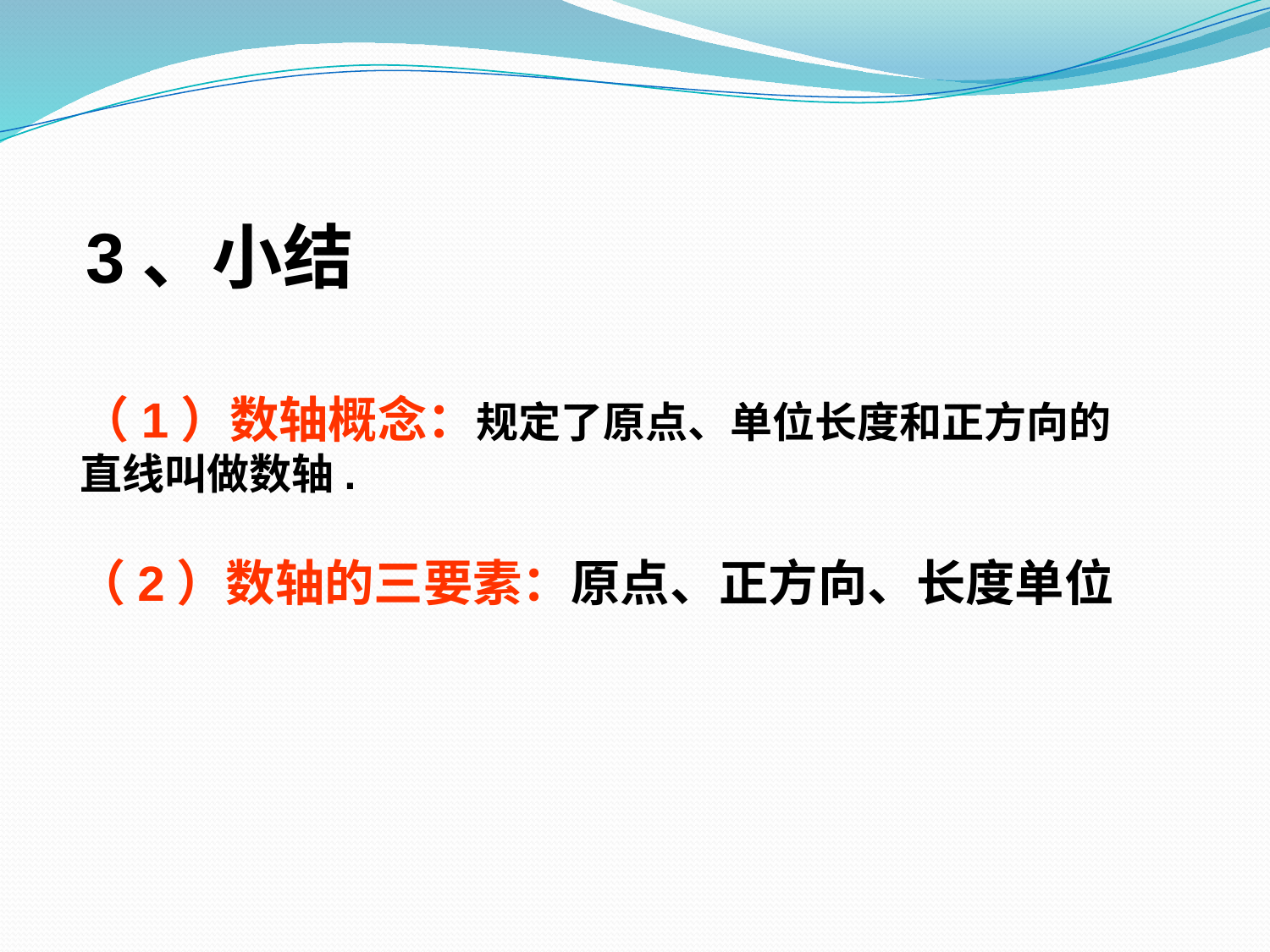

3、小结
（1）数轴概念：规定了原点、单位长度和正方向的直线叫做数轴.
（2）数轴的三要素：原点、正方向、长度单位